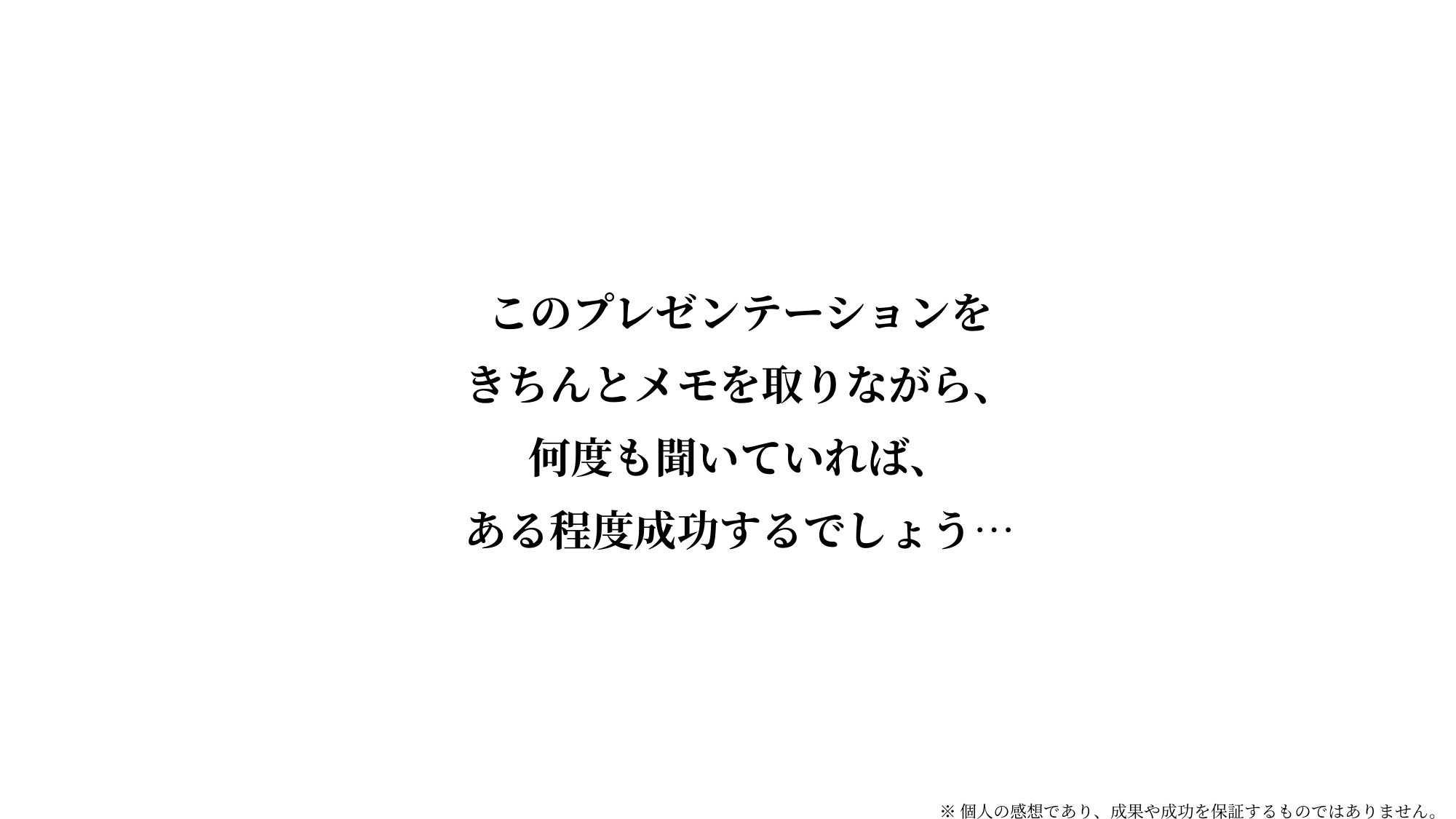

このプレゼンテーションを
きちんとメモを取りながら、
何度も聞いていれば、
ある程度成功するでしょう…
※個人の感想であり、成果や成功を保証するものではありません。